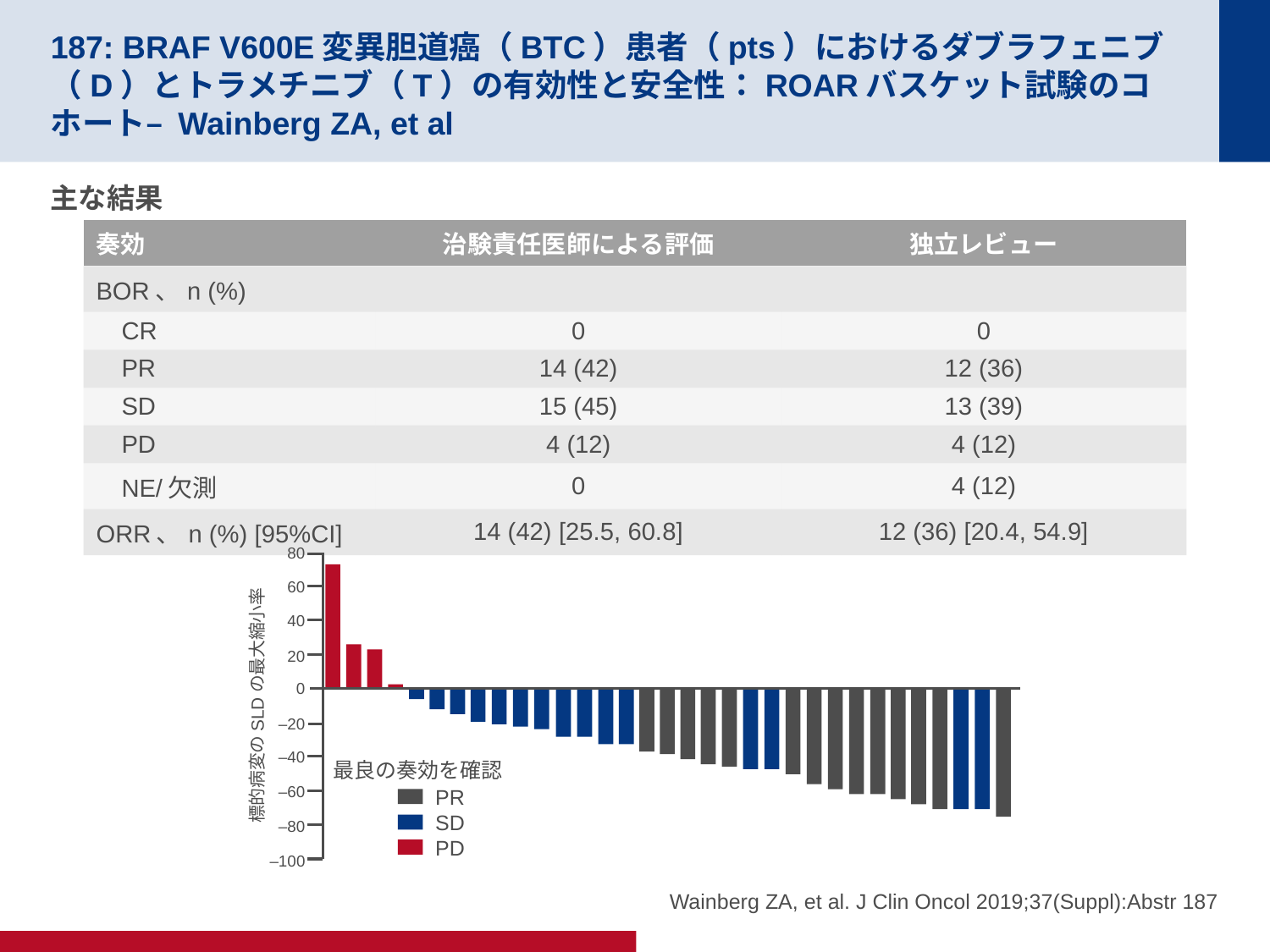

# 187: BRAF V600E変異胆道癌（BTC）患者（pts）におけるダブラフェニブ（D）とトラメチニブ（T）の有効性と安全性：ROARバスケット試験のコホート– Wainberg ZA, et al
主な結果

| 奏効 | 治験責任医師による評価 | 独立レビュー |
| --- | --- | --- |
| BOR、n (%) |  |  |
| CR | 0 | 0 |
| PR | 14 (42) | 12 (36) |
| SD | 15 (45) | 13 (39) |
| PD | 4 (12) | 4 (12) |
| NE/欠測 | 0 | 4 (12) |
| ORR、n (%) [95%CI] | 14 (42) [25.5, 60.8] | 12 (36) [20.4, 54.9] |
80

60
40
20

0
標的病変のSLDの最大縮小率

–20
–40
最良の奏効を確認
–60
PR
SD
PD

–80

–100
Wainberg ZA, et al. J Clin Oncol 2019;37(Suppl):Abstr 187